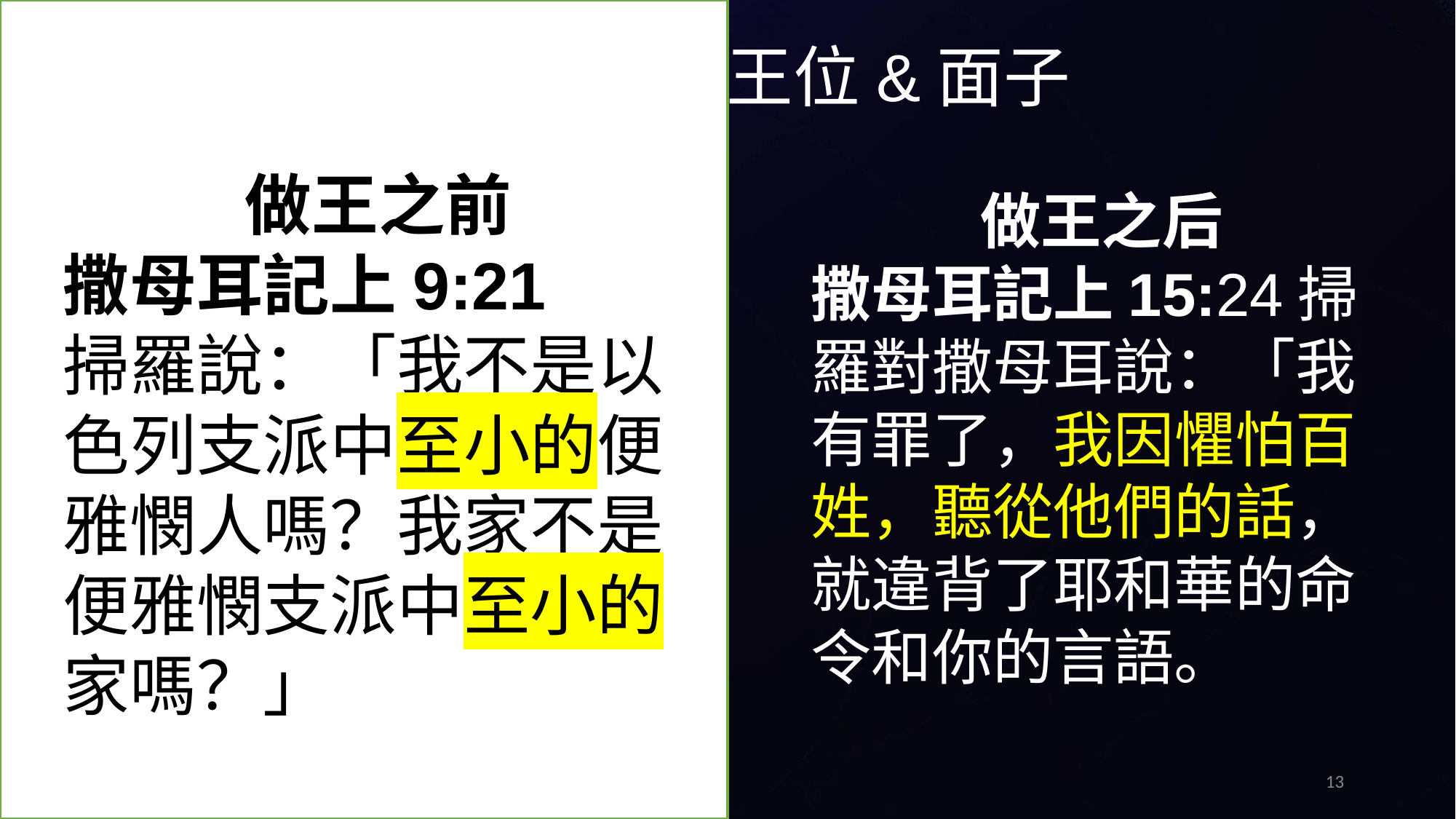

掃羅看重王位&面子
做王之前
撒母耳記上9:21
掃羅說：「我不是以色列支派中至小的便雅憫人嗎？我家不是便雅憫支派中至小的家嗎？」
做王之后
撒母耳記上15:24掃羅對撒母耳說：「我有罪了，我因懼怕百姓，聽從他們的話，就違背了耶和華的命令和你的言語。
13